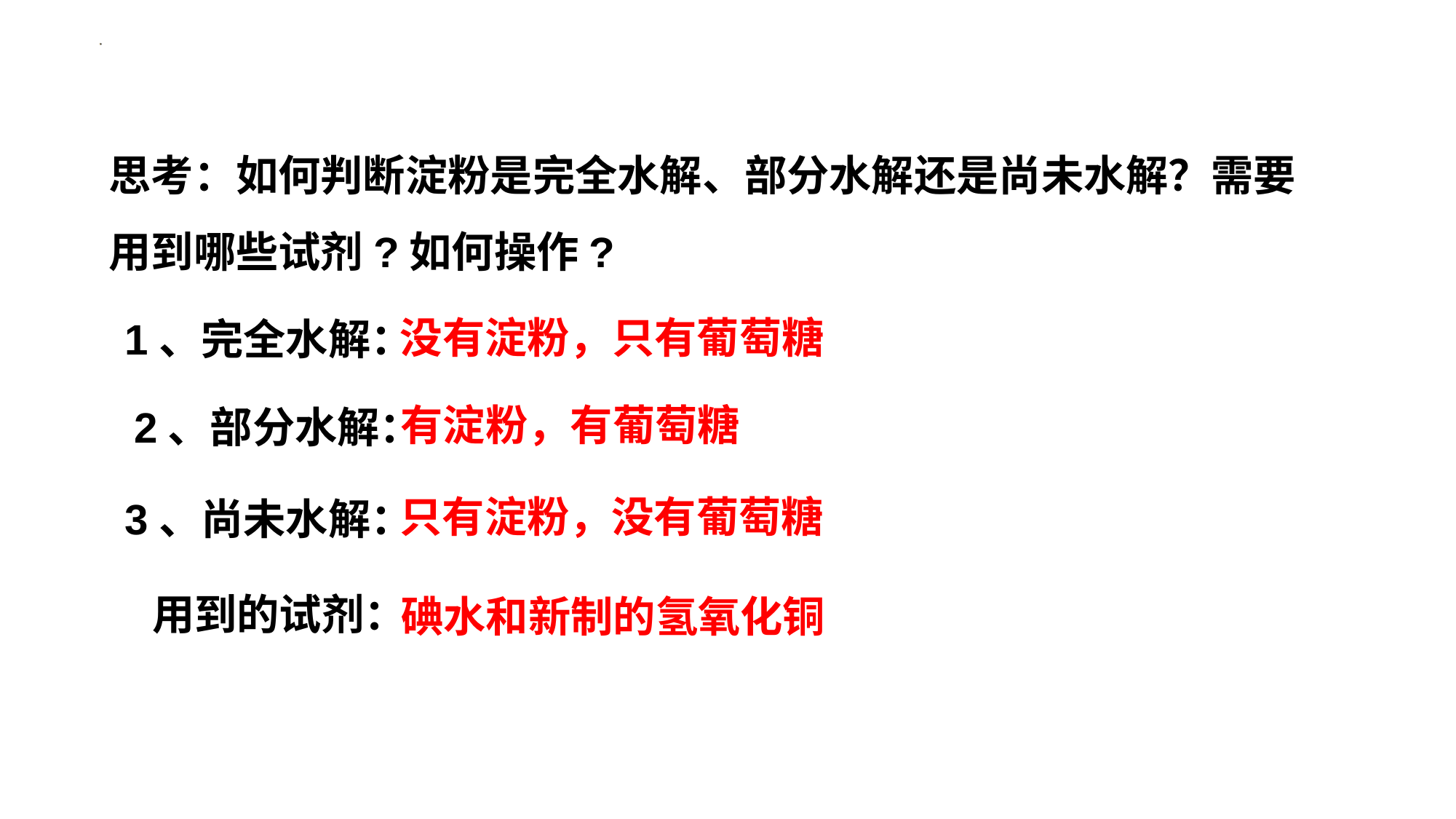

思考：如何判断淀粉是完全水解、部分水解还是尚未水解？需要用到哪些试剂?如何操作?
没有淀粉，只有葡萄糖
1、完全水解：
有淀粉，有葡萄糖
2、部分水解：
只有淀粉，没有葡萄糖
3、尚未水解：
用到的试剂：
碘水和新制的氢氧化铜